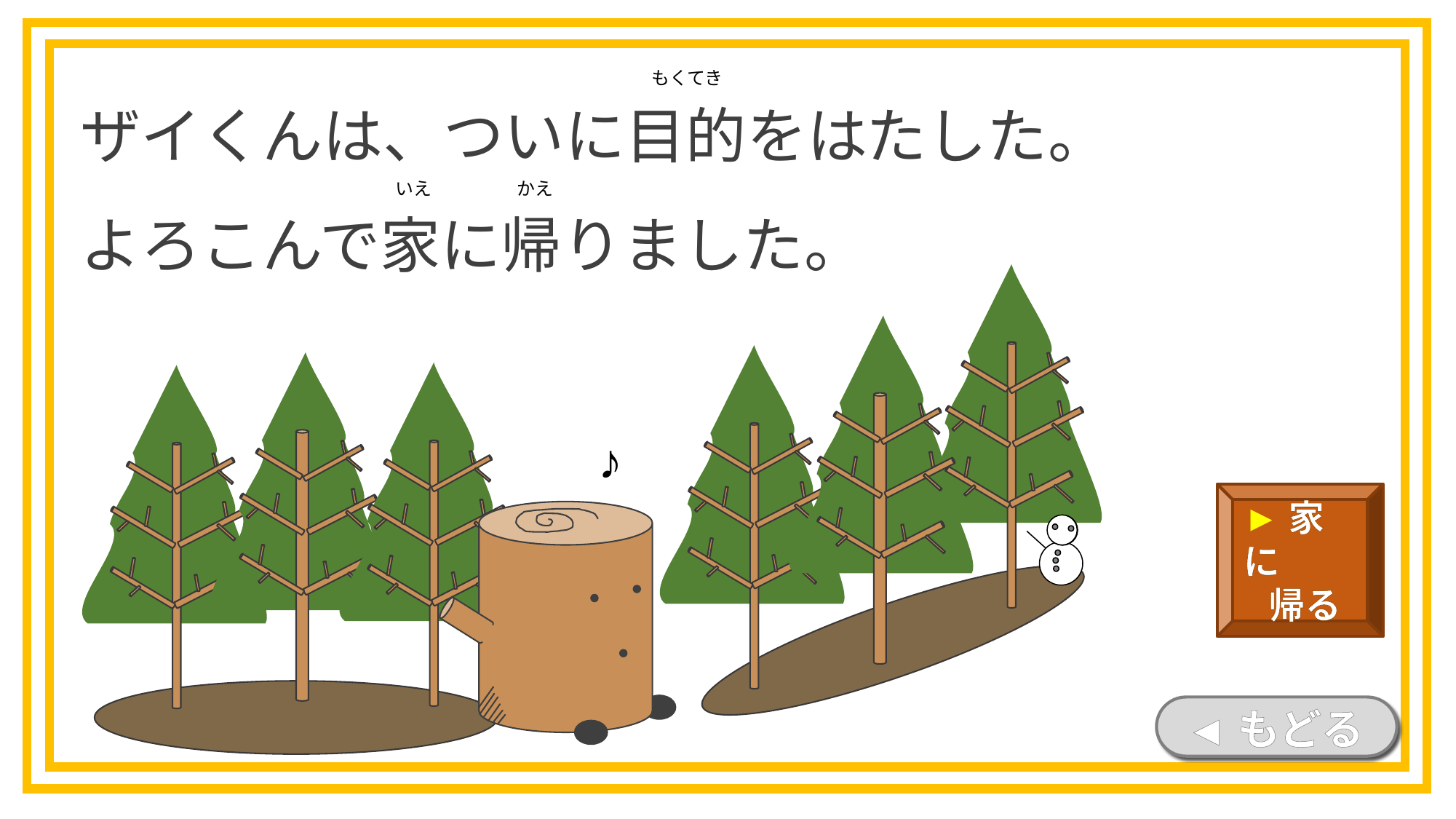

ザイくんは、ついに目的をはたした。よろこんで家に帰りました。
もくてき
いえ
かえ

♪
►家に
  帰る

◄もどる